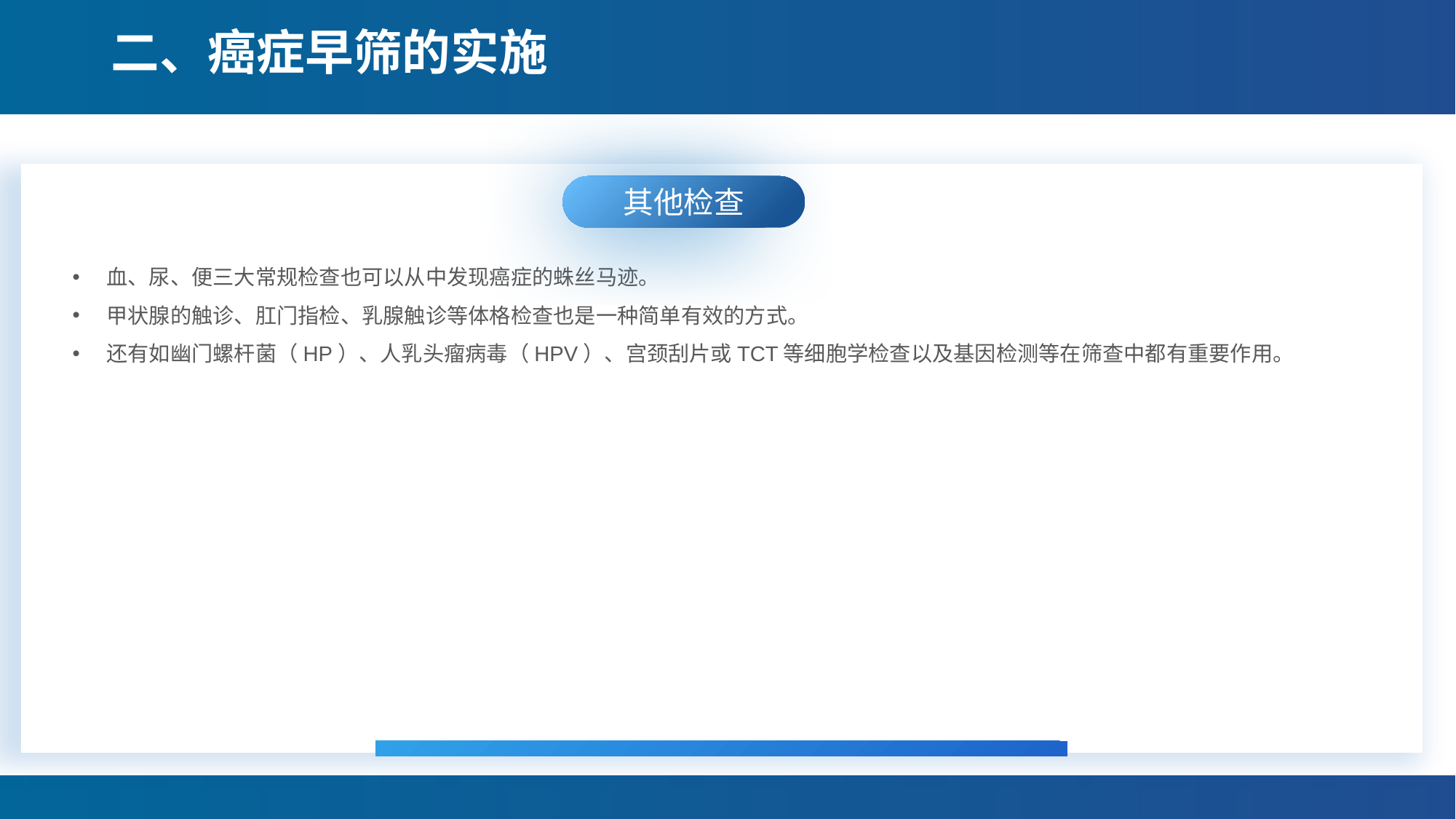

# 二、癌症早筛的实施

其他检查
血、尿、便三大常规检查也可以从中发现癌症的蛛丝马迹。
甲状腺的触诊、肛门指检、乳腺触诊等体格检查也是一种简单有效的方式。
还有如幽门螺杆菌（HP）、人乳头瘤病毒（HPV）、宫颈刮片或TCT等细胞学检查以及基因检测等在筛查中都有重要作用。